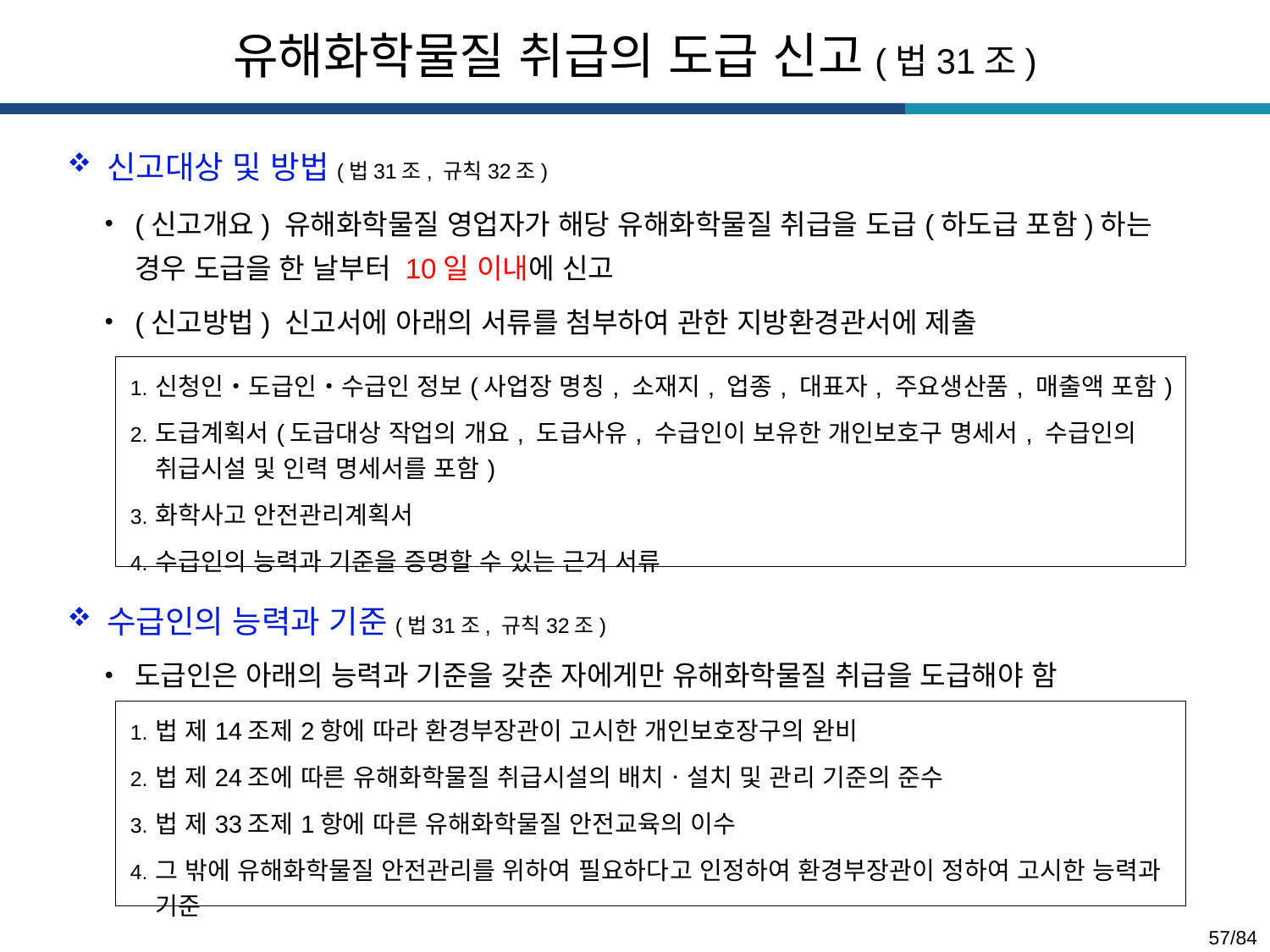

유해화학물질 취급의 도급 신고(법31조)
신고대상 및 방법(법31조, 규칙32조)
(신고개요) 유해화학물질 영업자가 해당 유해화학물질 취급을 도급(하도급 포함)하는 경우 도급을 한 날부터 10일 이내에 신고
(신고방법) 신고서에 아래의 서류를 첨부하여 관한 지방환경관서에 제출
| 신청인‧도급인‧수급인 정보(사업장 명칭, 소재지, 업종, 대표자, 주요생산품, 매출액 포함) 도급계획서(도급대상 작업의 개요, 도급사유, 수급인이 보유한 개인보호구 명세서, 수급인의 취급시설 및 인력 명세서를 포함) 화학사고 안전관리계획서 수급인의 능력과 기준을 증명할 수 있는 근거 서류 |
| --- |
수급인의 능력과 기준(법31조, 규칙32조)
도급인은 아래의 능력과 기준을 갖춘 자에게만 유해화학물질 취급을 도급해야 함
| 법 제14조제2항에 따라 환경부장관이 고시한 개인보호장구의 완비 법 제24조에 따른 유해화학물질 취급시설의 배치ㆍ설치 및 관리 기준의 준수 법 제33조제1항에 따른 유해화학물질 안전교육의 이수 그 밖에 유해화학물질 안전관리를 위하여 필요하다고 인정하여 환경부장관이 정하여 고시한 능력과 기준 |
| --- |